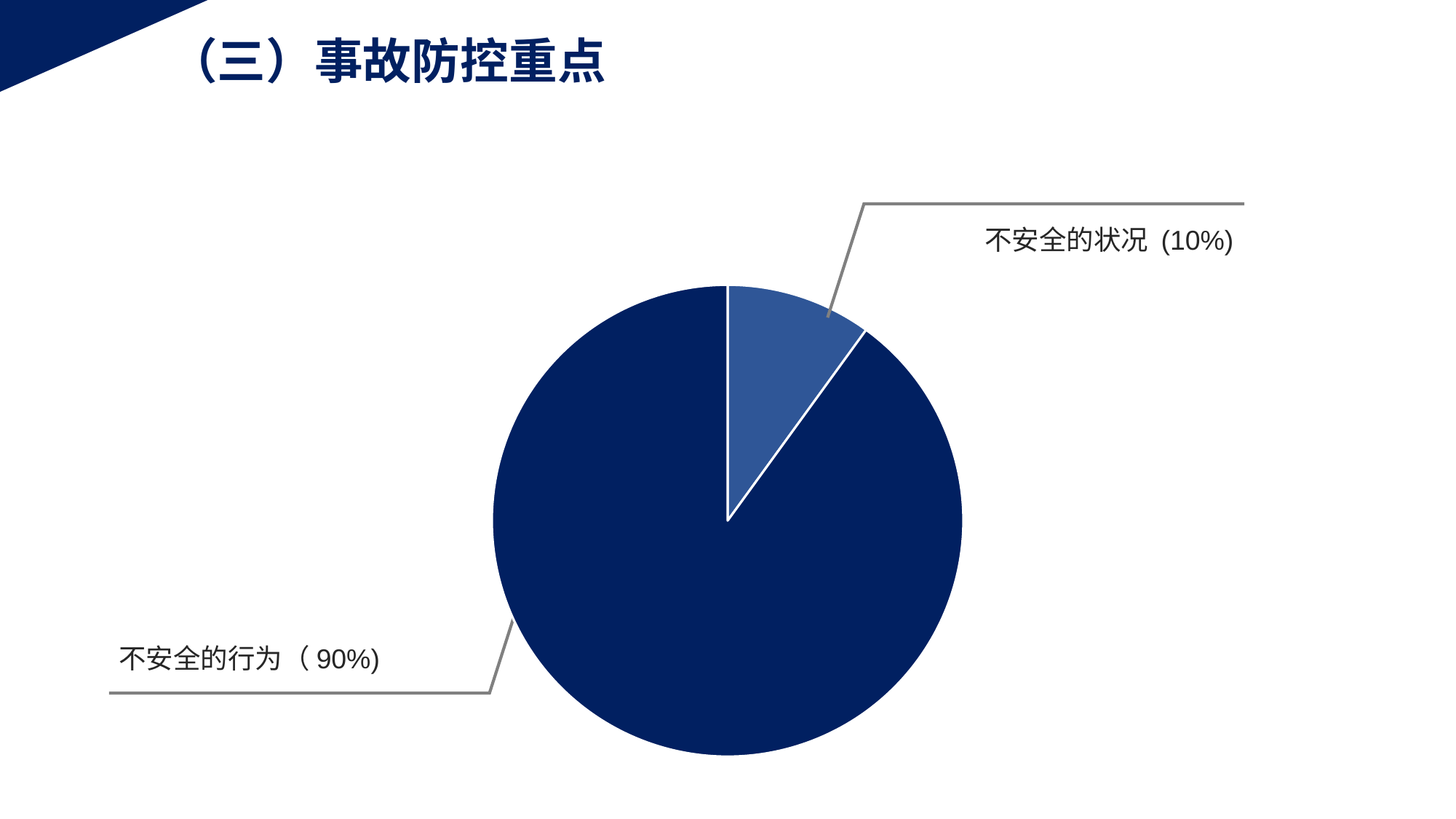

（三）事故防控重点

不安全的状况 (10%)

### Chart

| Category | 销售额 |
|---|---|
| 第一季度 | 0.1 |
| 第二季度 | 0.9 |
不安全的行为（90%)